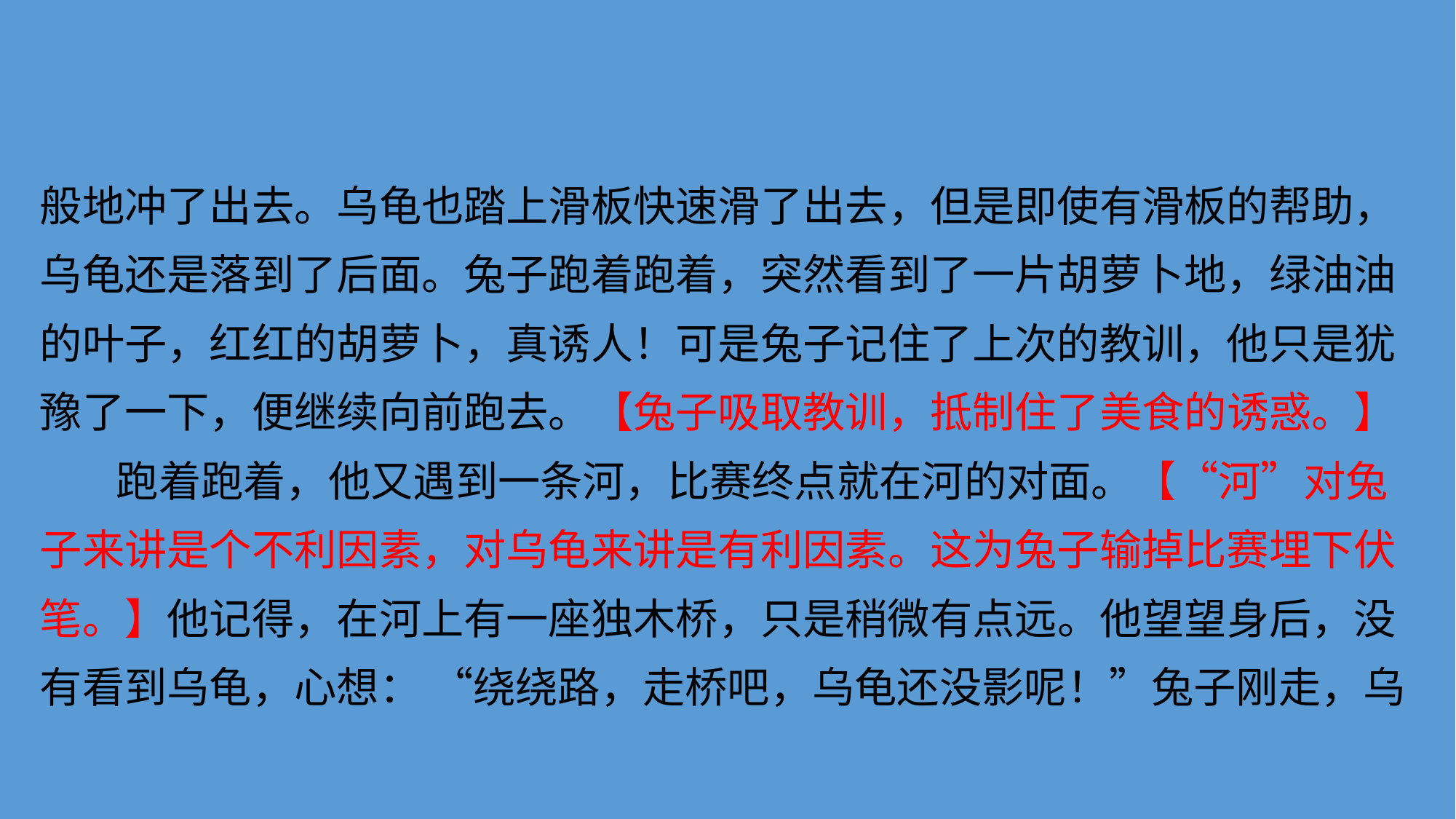

般地冲了出去。乌龟也踏上滑板快速滑了出去，但是即使有滑板的帮助，乌龟还是落到了后面。兔子跑着跑着，突然看到了一片胡萝卜地，绿油油的叶子，红红的胡萝卜，真诱人！可是兔子记住了上次的教训，他只是犹豫了一下，便继续向前跑去。【兔子吸取教训，抵制住了美食的诱惑。】
       跑着跑着，他又遇到一条河，比赛终点就在河的对面。【“河”对兔子来讲是个不利因素，对乌龟来讲是有利因素。这为兔子输掉比赛埋下伏笔。】他记得，在河上有一座独木桥，只是稍微有点远。他望望身后，没有看到乌龟，心想： “绕绕路，走桥吧，乌龟还没影呢！”兔子刚走，乌